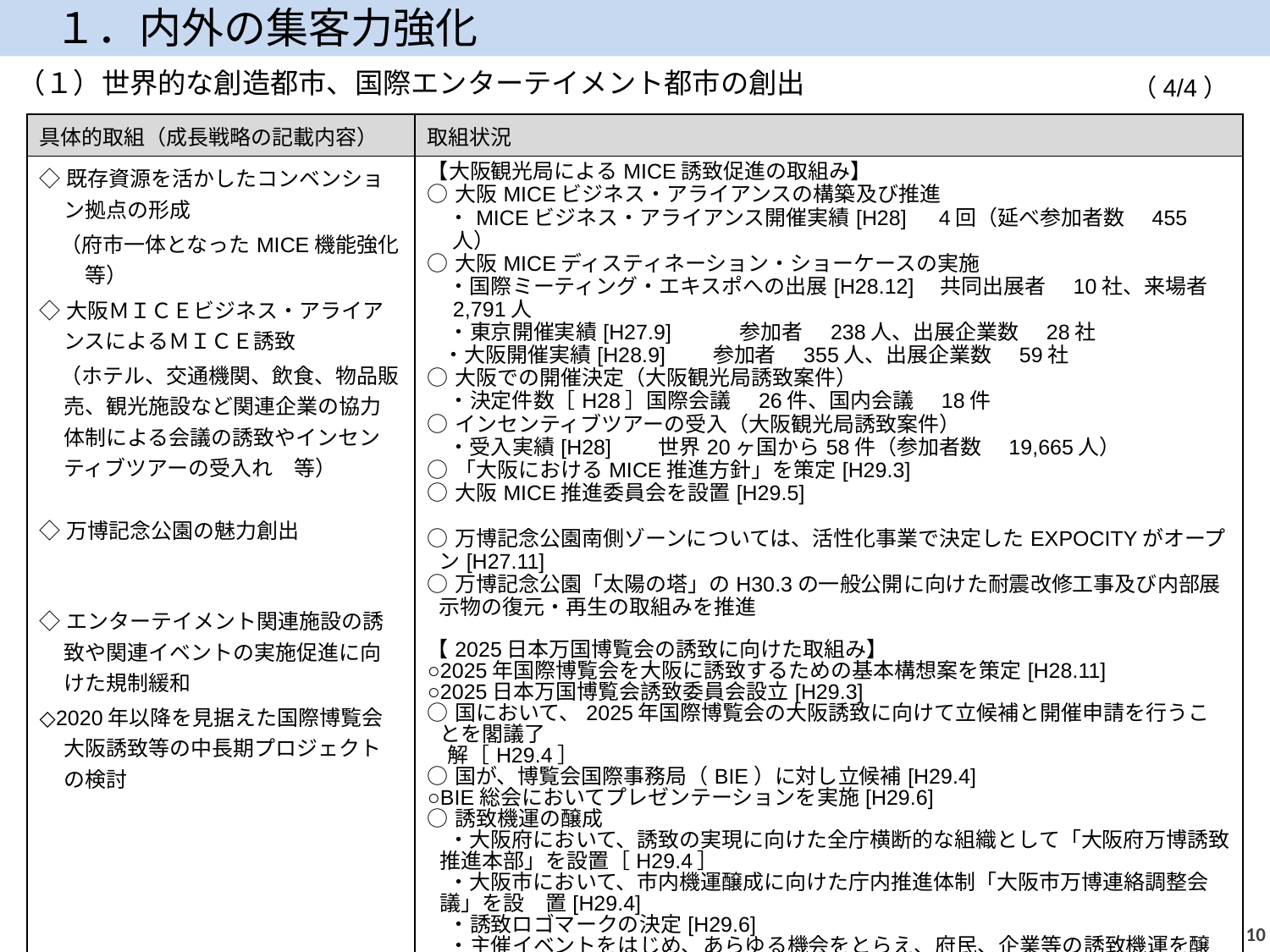

１．内外の集客力強化
（１）世界的な創造都市、国際エンターテイメント都市の創出
（4/4）
| 具体的取組（成長戦略の記載内容） | 取組状況 |
| --- | --- |
| ◇既存資源を活かしたコンベンション拠点の形成 　（府市一体となったMICE機能強化　等）　 ◇大阪ＭＩＣＥビジネス・アライアンスによるＭＩＣＥ誘致 　（ホテル、交通機関、飲食、物品販売、観光施設など関連企業の協力体制による会議の誘致やインセンティブツアーの受入れ　等） ◇万博記念公園の魅力創出 ◇エンターテイメント関連施設の誘致や関連イベントの実施促進に向けた規制緩和 ◇2020年以降を見据えた国際博覧会大阪誘致等の中長期プロジェクトの検討 | 【大阪観光局によるMICE誘致促進の取組み】 ○大阪MICEビジネス・アライアンスの構築及び推進 　・MICEビジネス・アライアンス開催実績[H28]　4回（延べ参加者数　455人） ○大阪MICEディスティネーション・ショーケースの実施 　・国際ミーティング・エキスポへの出展[H28.12]　共同出展者　10社、来場者　2,791人 　・東京開催実績[H27.9]　　　参加者　238人、出展企業数　28社 ・大阪開催実績[H28.9]　　参加者　355人、出展企業数　59社 ○大阪での開催決定（大阪観光局誘致案件） 　・決定件数［H28］国際会議　26件、国内会議　18件 ○インセンティブツアーの受入（大阪観光局誘致案件） 　・受入実績[H28]　　世界20ヶ国から58件（参加者数　19,665人） ○「大阪におけるMICE推進方針」を策定[H29.3] ○大阪MICE推進委員会を設置[H29.5] ○万博記念公園南側ゾーンについては、活性化事業で決定したEXPOCITYがオープン[H27.11] ○万博記念公園「太陽の塔」のH30.3の一般公開に向けた耐震改修工事及び内部展示物の復元・再生の取組みを推進 【2025日本万国博覧会の誘致に向けた取組み】 ○2025年国際博覧会を大阪に誘致するための基本構想案を策定[H28.11] ○2025日本万国博覧会誘致委員会設立[H29.3] ○国において、2025年国際博覧会の大阪誘致に向けて立候補と開催申請を行うことを閣議了 解［H29.4］ ○国が、博覧会国際事務局（BIE）に対し立候補[H29.4] ○BIE総会においてプレゼンテーションを実施[H29.6] ○誘致機運の醸成 　・大阪府において、誘致の実現に向けた全庁横断的な組織として「大阪府万博誘致推進本部」を設置［H29.4］ 　・大阪市において、市内機運醸成に向けた庁内推進体制「大阪市万博連絡調整会議」を設　置[H29.4] 　・誘致ロゴマークの決定[H29.6] 　・主催イベントをはじめ、あらゆる機会をとらえ、府民、企業等の誘致機運を醸成 |
10